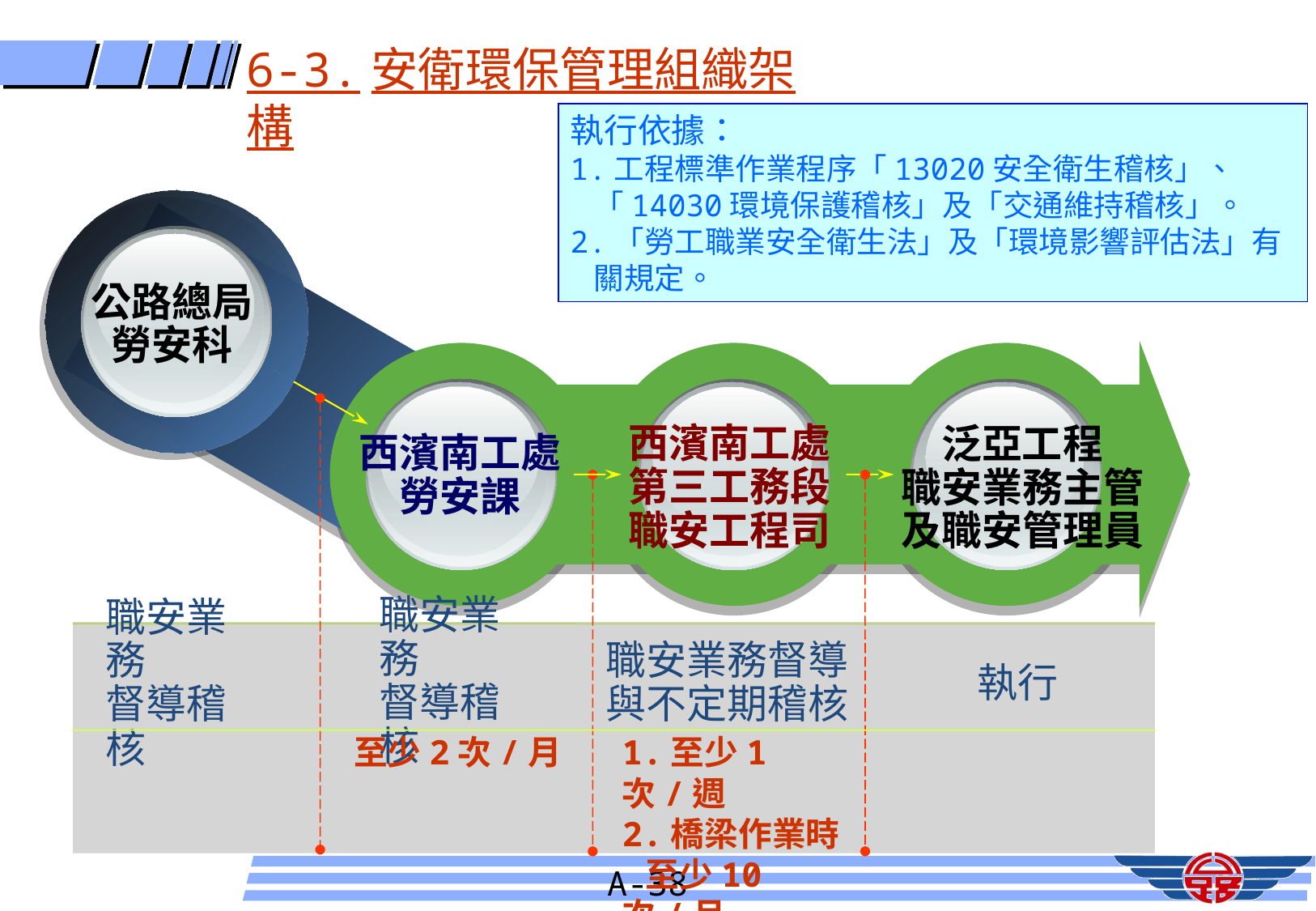

6-3.安衛環保管理組織架構

執行依據：
1.工程標準作業程序「13020安全衛生稽核」、「14030環境保護稽核」及「交通維持稽核」。
2.「勞工職業安全衛生法」及「環境影響評估法」有關規定。

公路總局
勞安科

西濱南工處
第三工務段
職安工程司
泛亞工程
職安業務主管及職安管理員
西濱南工處勞安課

職安業務
督導稽核
職安業務督導與不定期稽核
職安業務
督導稽核
執行
至少2次/月
1.至少1次/週
2.橋梁作業時
  至少10次/月